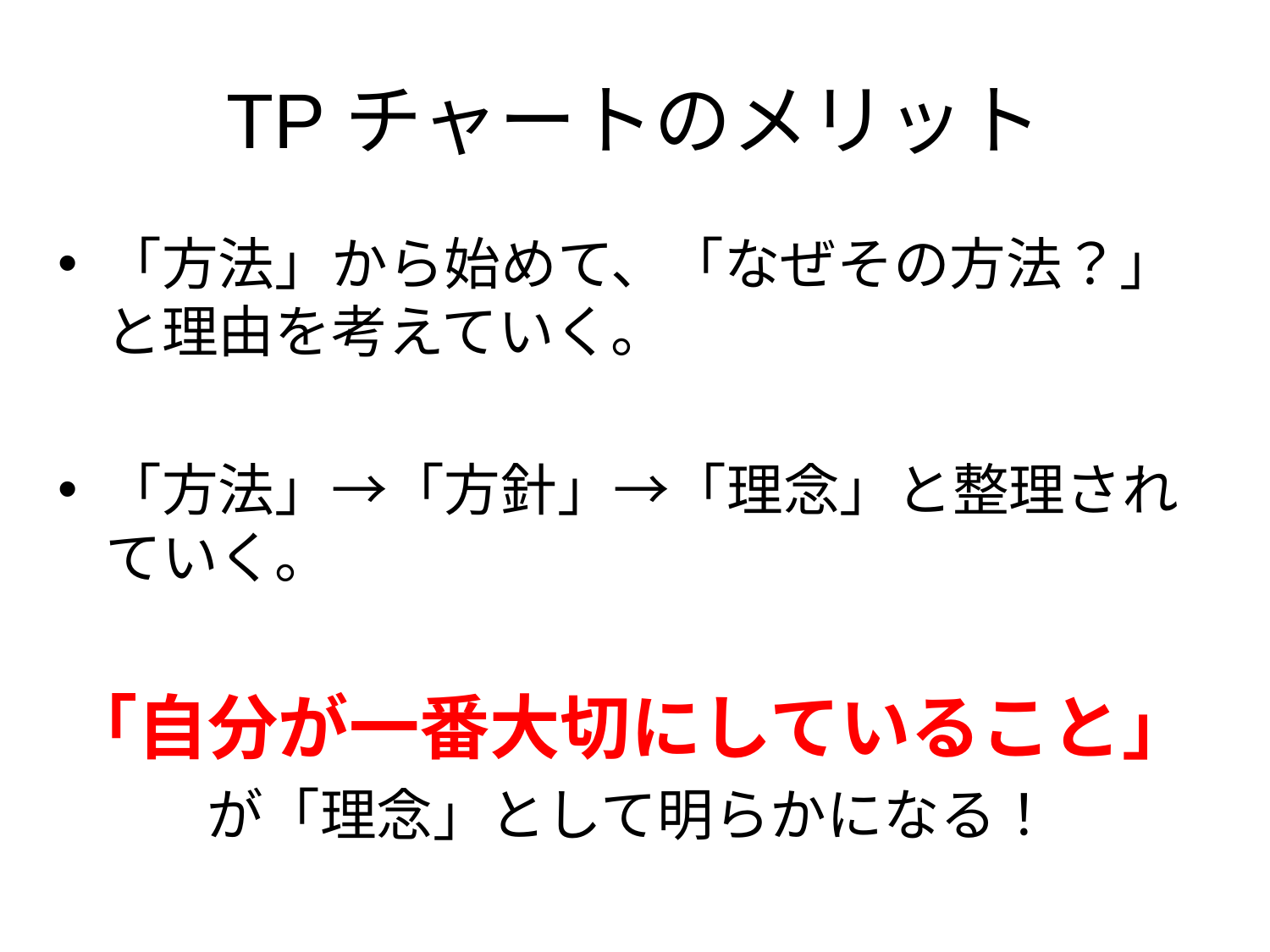

# TPチャートのメリット
「方法」から始めて、「なぜその方法？」と理由を考えていく。

「方法」→「方針」→「理念」と整理されていく。

「自分が一番大切にしていること」
が「理念」として明らかになる！